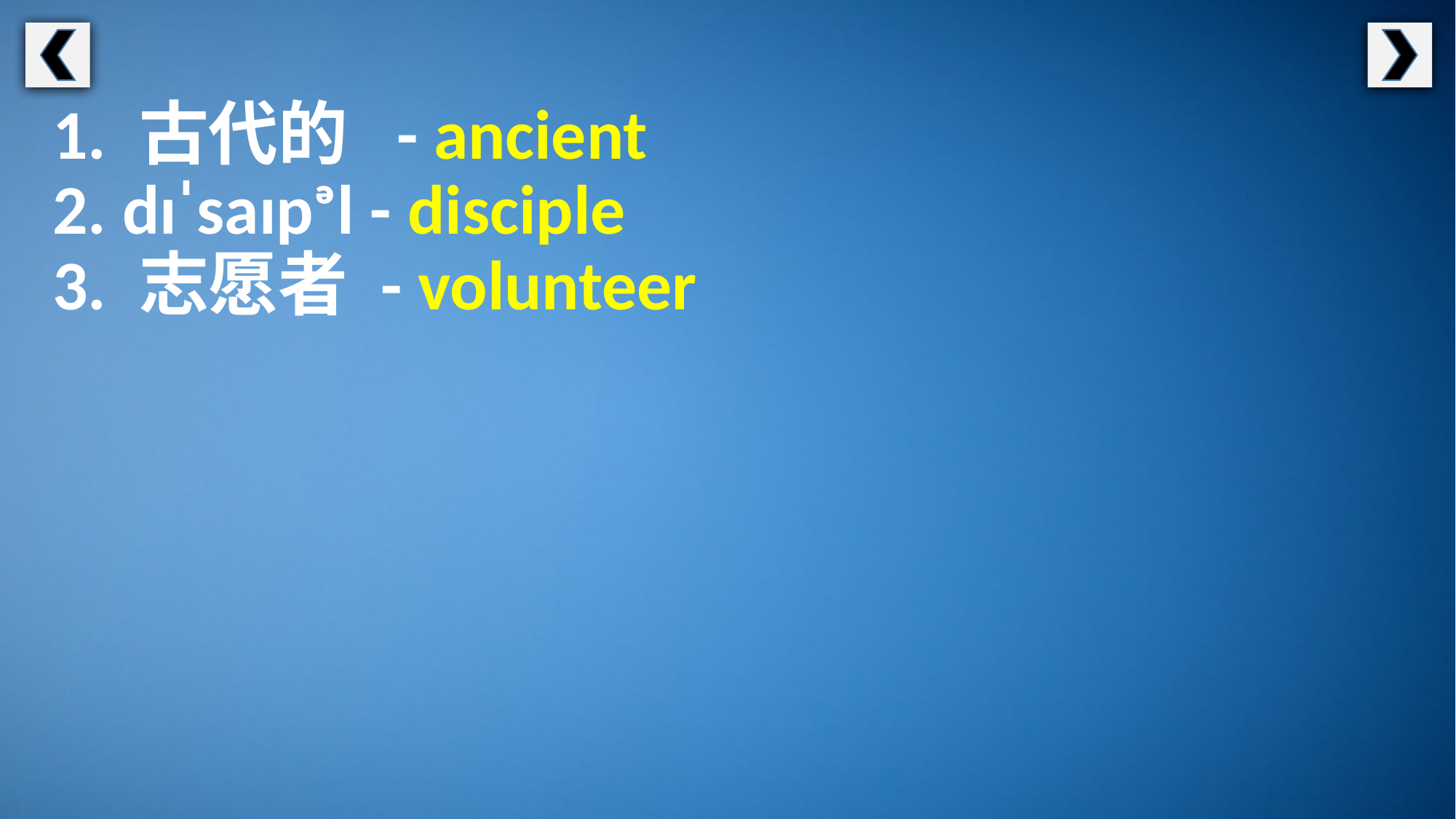

1. 古代的  - ancient
2. dɪˈsaɪpᵊl - disciple
3. 志愿者 - volunteer